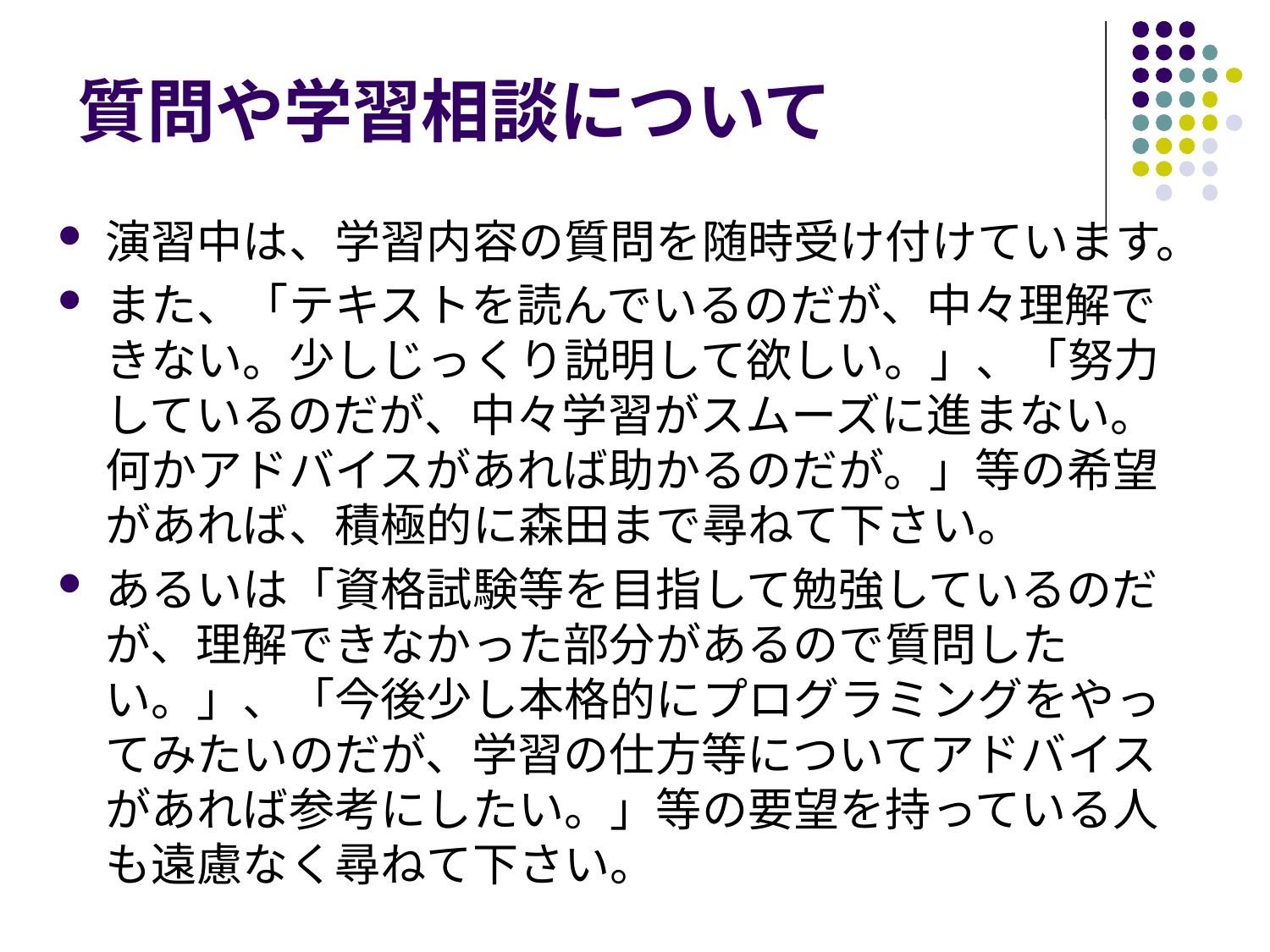

# 質問や学習相談について
演習中は、学習内容の質問を随時受け付けています。
また、「テキストを読んでいるのだが、中々理解できない。少しじっくり説明して欲しい。」、「努力しているのだが、中々学習がスムーズに進まない。何かアドバイスがあれば助かるのだが。」等の希望があれば、積極的に森田まで尋ねて下さい。
あるいは「資格試験等を目指して勉強しているのだが、理解できなかった部分があるので質問したい。」、「今後少し本格的にプログラミングをやってみたいのだが、学習の仕方等についてアドバイスがあれば参考にしたい。」等の要望を持っている人も遠慮なく尋ねて下さい。